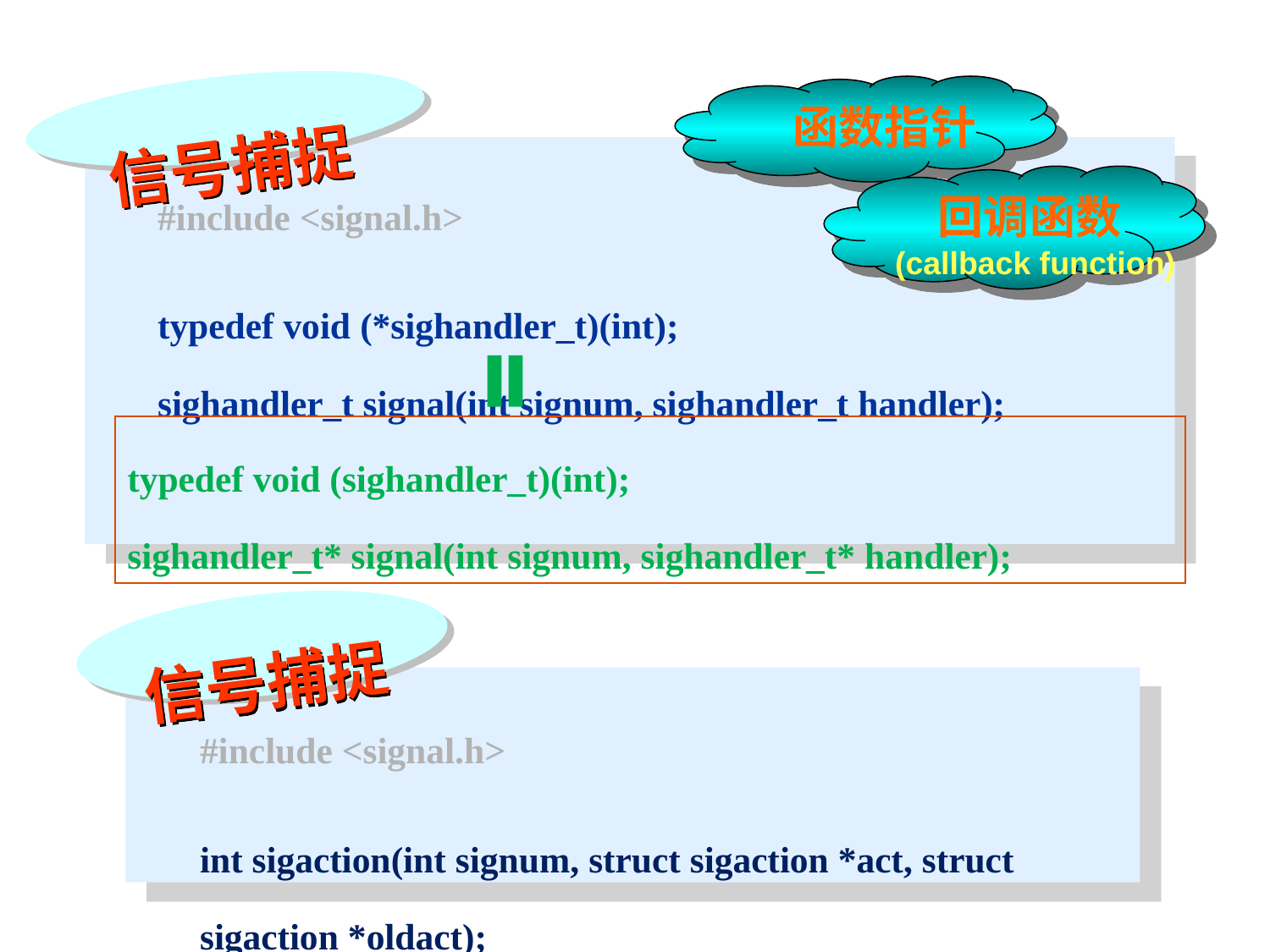

#
信号捕捉

#include <signal.h>
typedef void (*sighandler_t)(int);
sighandler_t signal(int signum, sighandler_t handler);

函数指针

回调函数(callback function)

typedef void (sighandler_t)(int);
sighandler_t* signal(int signum, sighandler_t* handler);
信号捕捉

#include <signal.h>
int sigaction(int signum, struct sigaction *act, struct sigaction *oldact);